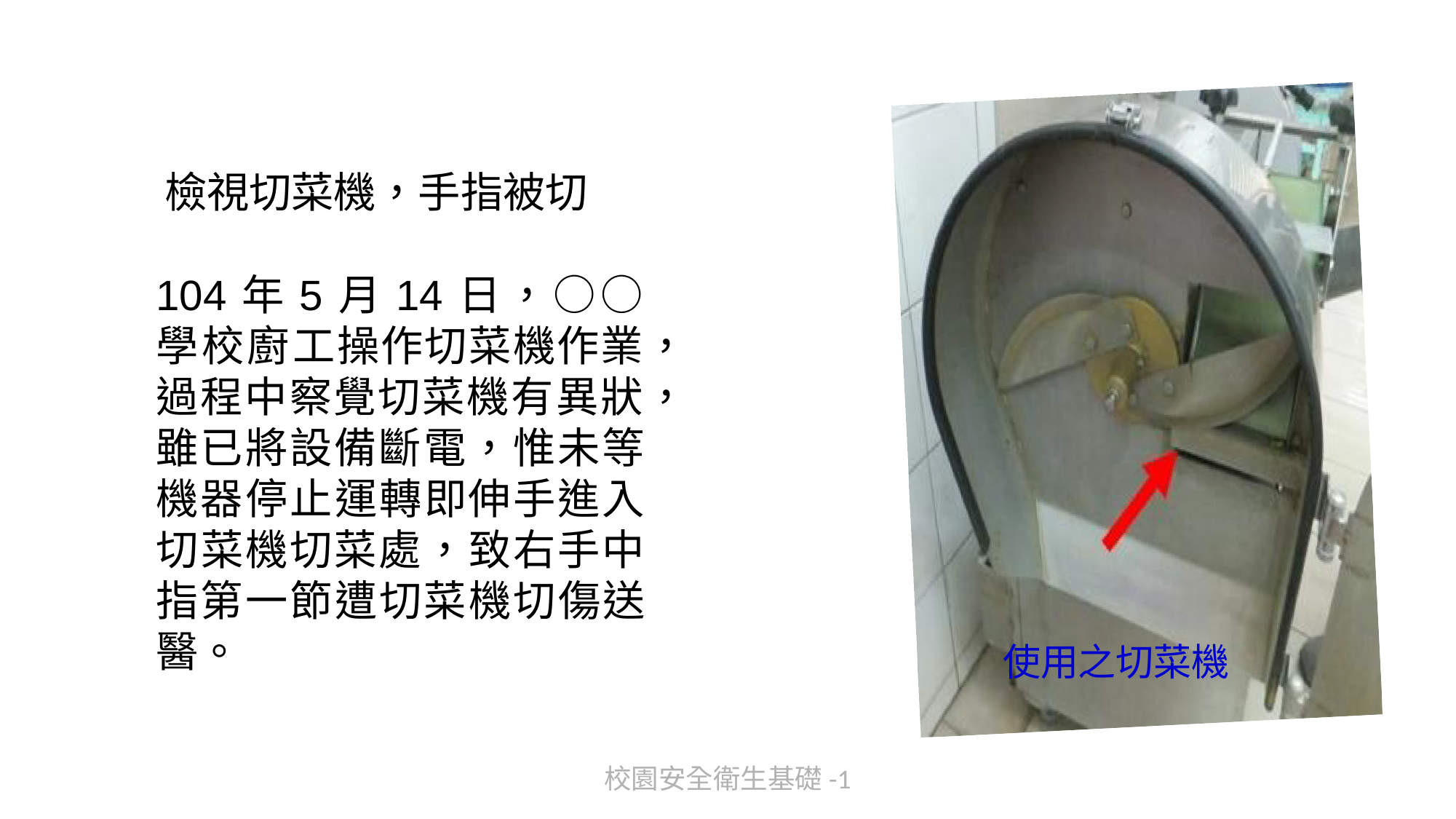

檢視切菜機，手指被切

104年5月14日，○○學校廚工操作切菜機作業，過程中察覺切菜機有異狀，雖已將設備斷電，惟未等機器停止運轉即伸手進入切菜機切菜處，致右手中指第一節遭切菜機切傷送醫。
使用之切菜機
校園安全衛生基礎-1
156